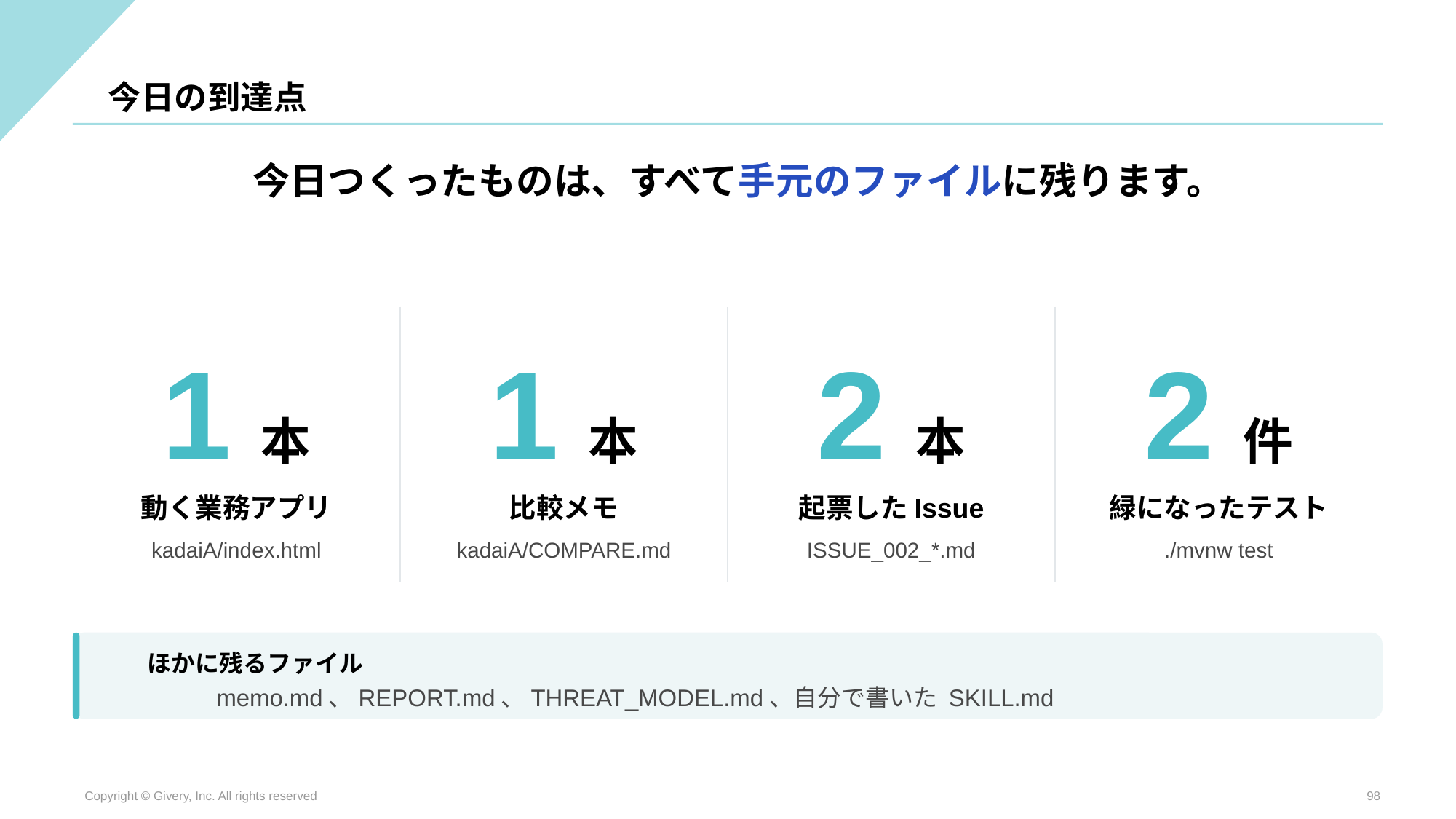

今日の到達点

今日つくったものは、すべて手元のファイルに残ります。

1本
1本
2本
2件
動く業務アプリ
比較メモ
起票したIssue
緑になったテスト
kadaiA/index.html
kadaiA/COMPARE.md
ISSUE_002_*.md
./mvnw test

ほかに残るファイル
memo.md、REPORT.md、THREAT_MODEL.md、自分で書いた SKILL.md
Copyright © Givery, Inc. All rights reserved
98